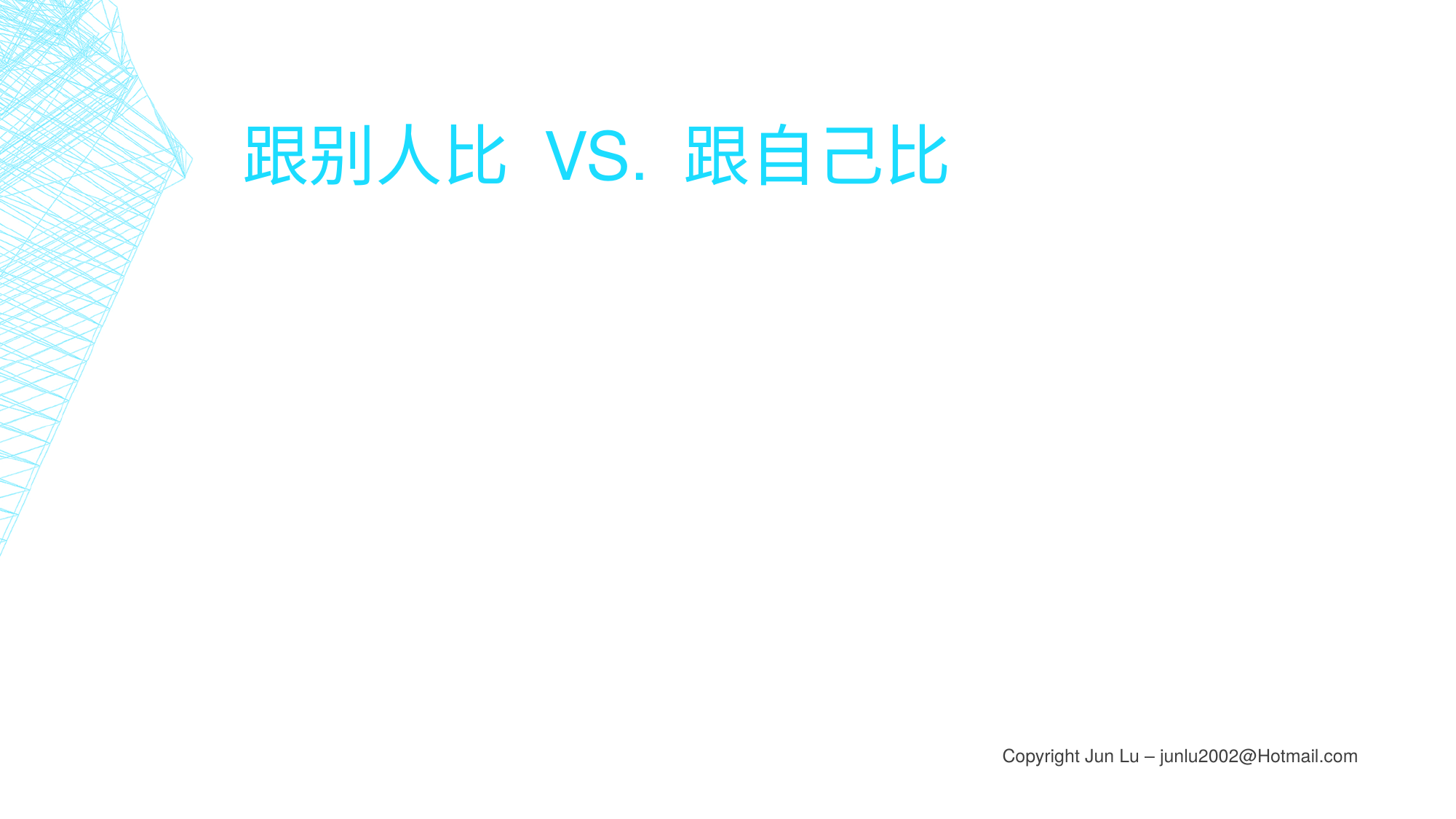

# 跟别人比 VS. 跟自己比

Copyright Jun Lu – junlu2002@Hotmail.com